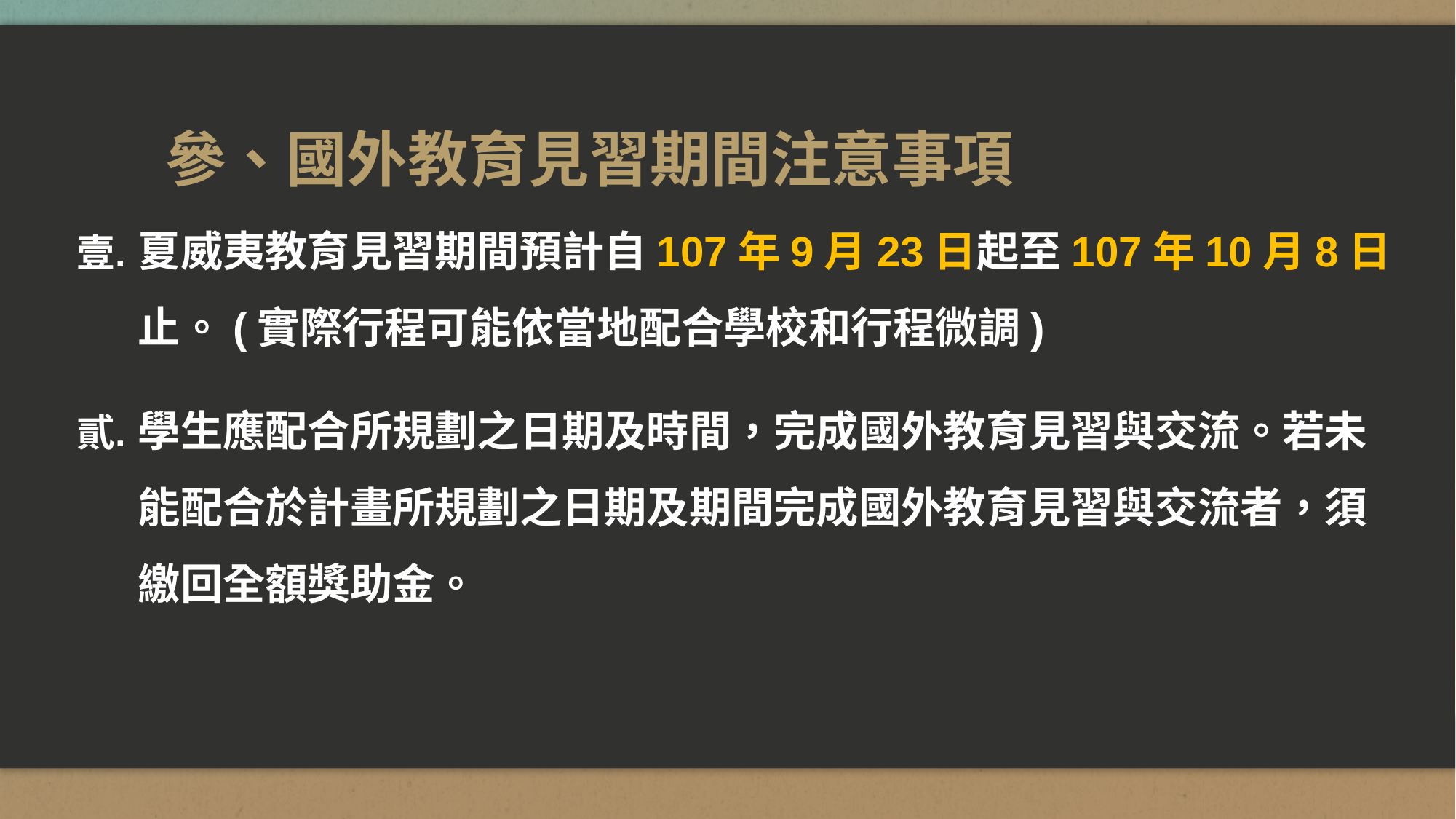

# 參、國外教育見習期間注意事項
夏威夷教育見習期間預計自107年9月23日起至107年10月8日止。(實際行程可能依當地配合學校和行程微調)
學生應配合所規劃之日期及時間，完成國外教育見習與交流。若未能配合於計畫所規劃之日期及期間完成國外教育見習與交流者，須繳回全額獎助金。